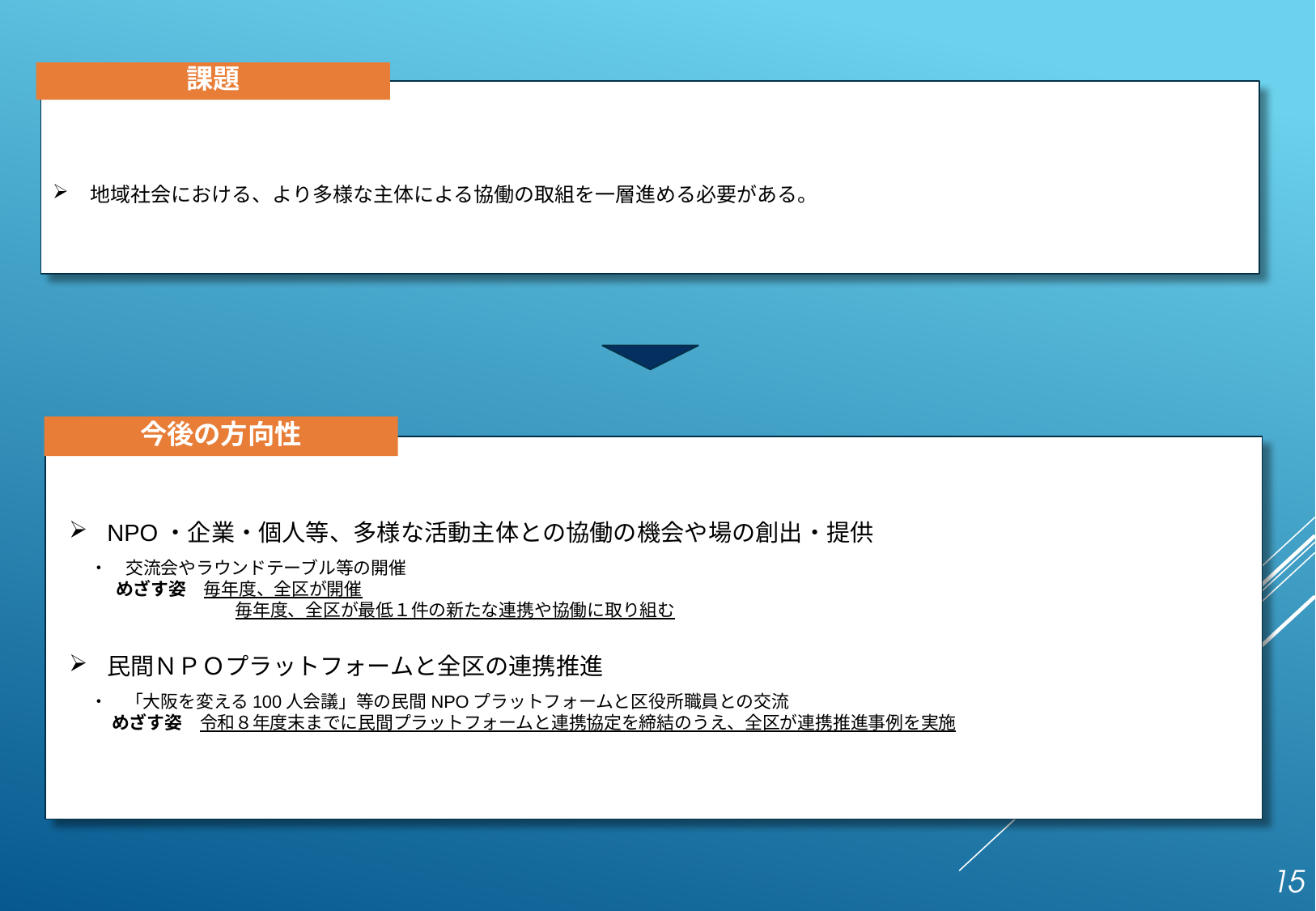

課題

地域社会における、より多様な主体による協働の取組を一層進める必要がある。

今後の方向性
NPO・企業・個人等、多様な活動主体との協働の機会や場の創出・提供
　 ・　交流会やラウンドテーブル等の開催
　   　めざす姿　毎年度、全区が開催
　　　　　 　　　　 毎年度、全区が最低１件の新たな連携や協働に取り組む

民間ＮＰＯプラットフォームと全区の連携推進
　 ・　「大阪を変える100人会議」等の民間NPOプラットフォームと区役所職員との交流
　　  めざす姿　令和８年度末までに民間プラットフォームと連携協定を締結のうえ、全区が連携推進事例を実施
15